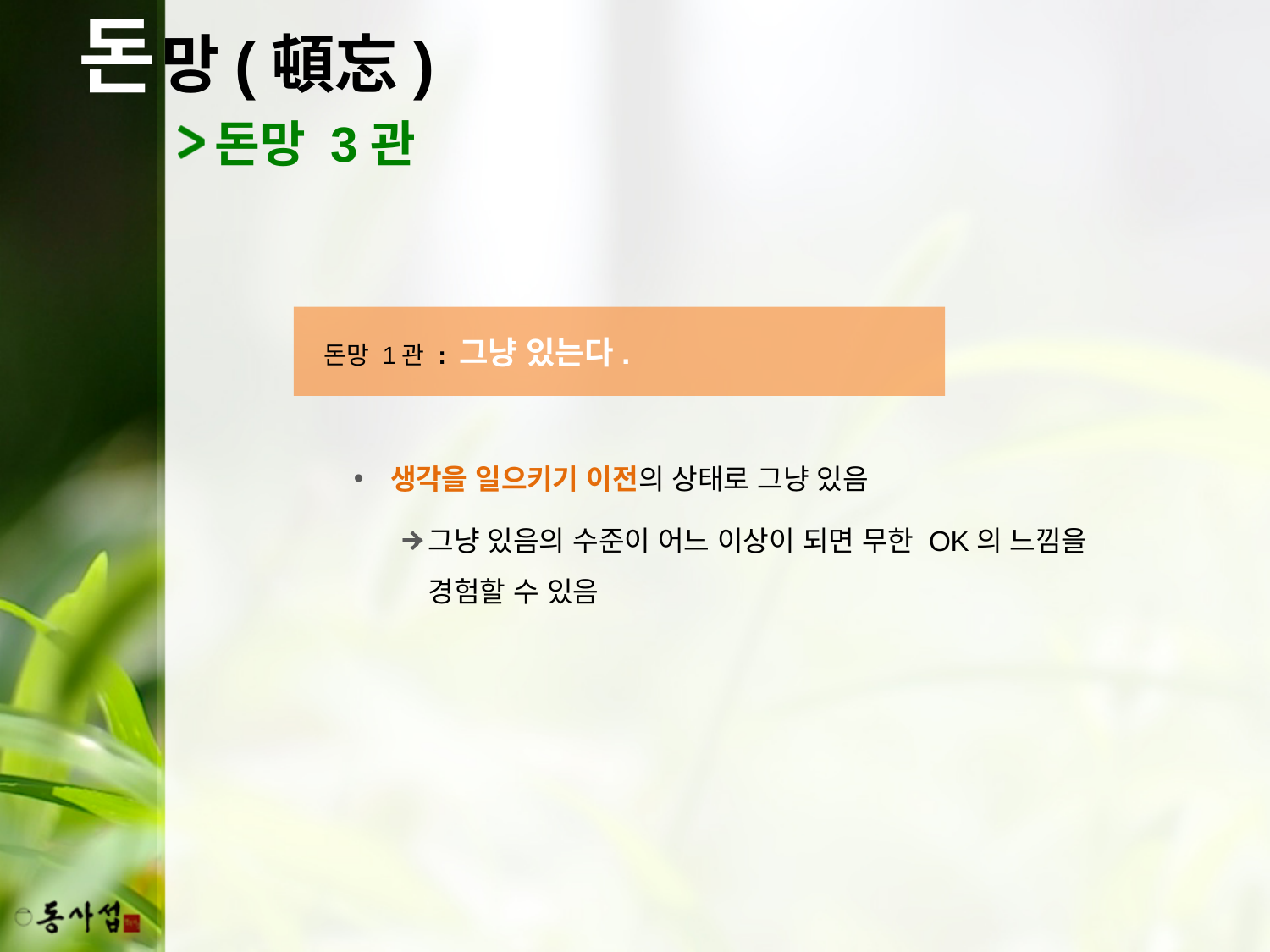

돈
망(頓忘)
돈망 3관
 돈망 1관 : 그냥 있는다.
생각을 일으키기 이전의 상태로 그냥 있음
그냥 있음의 수준이 어느 이상이 되면 무한 OK의 느낌을 경험할 수 있음